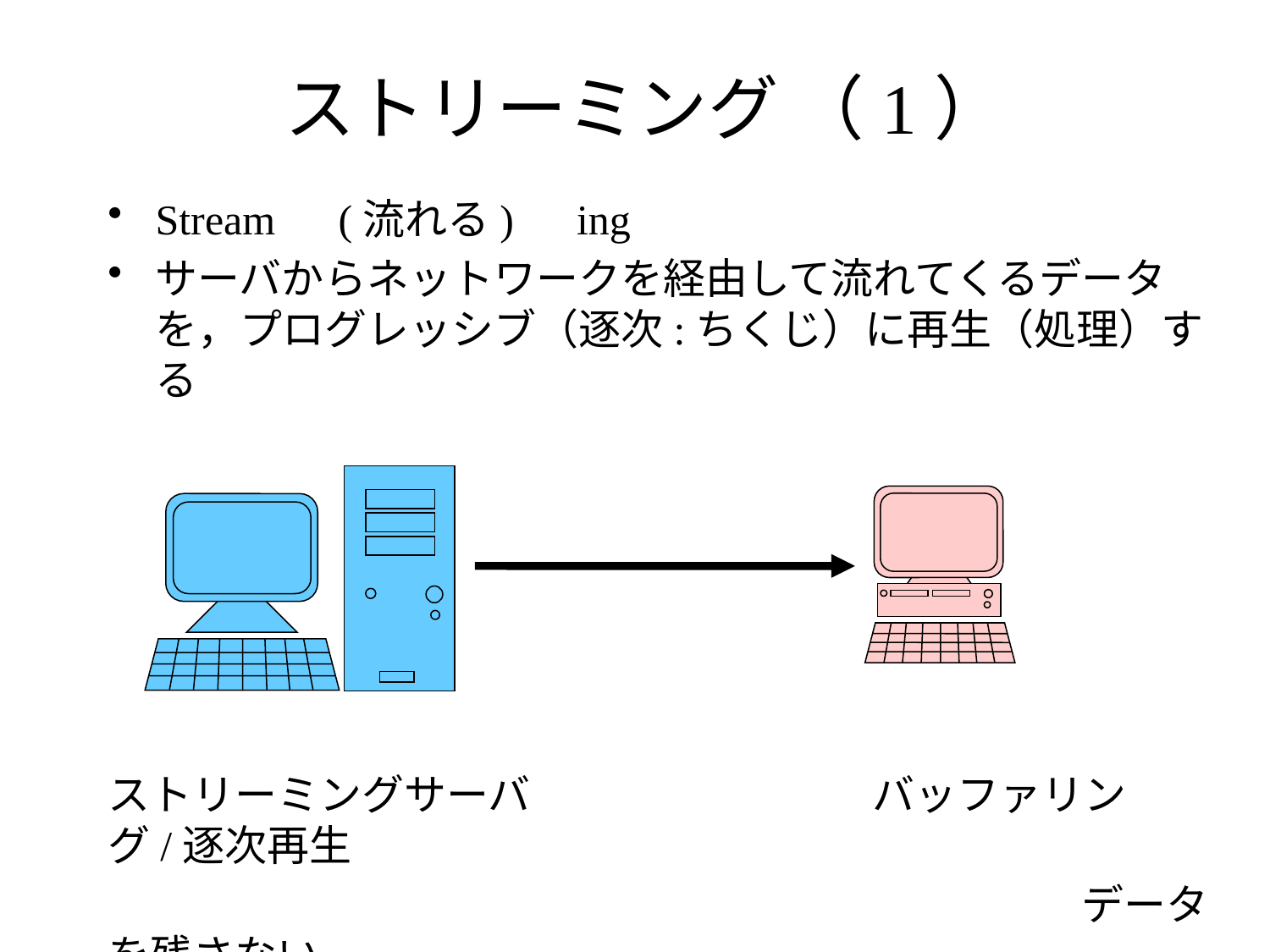

# ストリーミング （1）
Stream　(流れる)　ing
サーバからネットワークを経由して流れてくるデータを，プログレッシブ（逐次:ちくじ）に再生（処理）する

ストリーミングサーバ　　------------>　バッファリング/逐次再生
　　　　　　　　　　　　　　　　　　　　　　　データを残さない